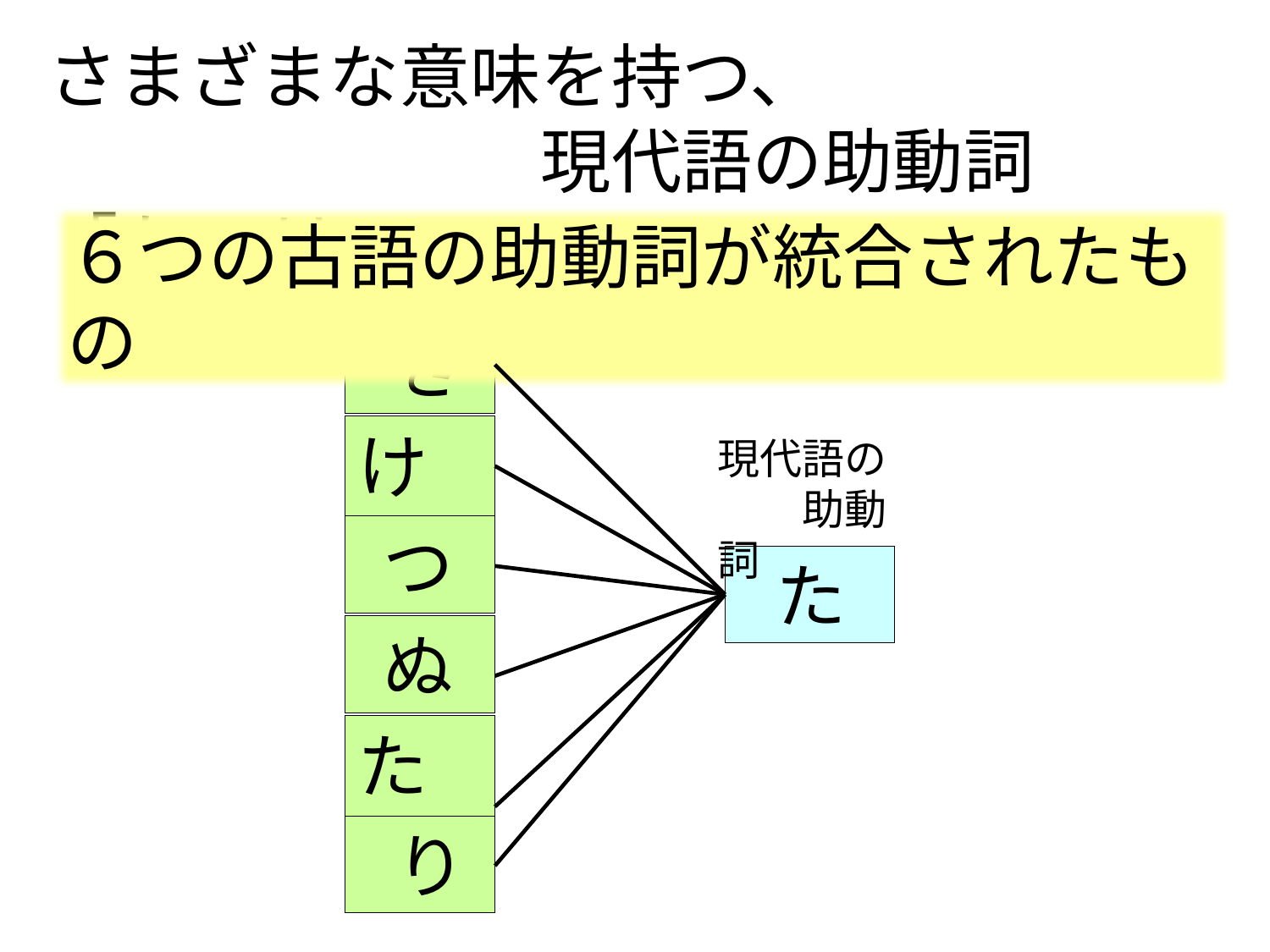

さまざまな意味を持つ、
　　　　　　　現代語の助動詞「た」　は、
６つの古語の助動詞が統合されたもの
き
けり
現代語の
　　助動詞
つ
た
ぬ
たり
り